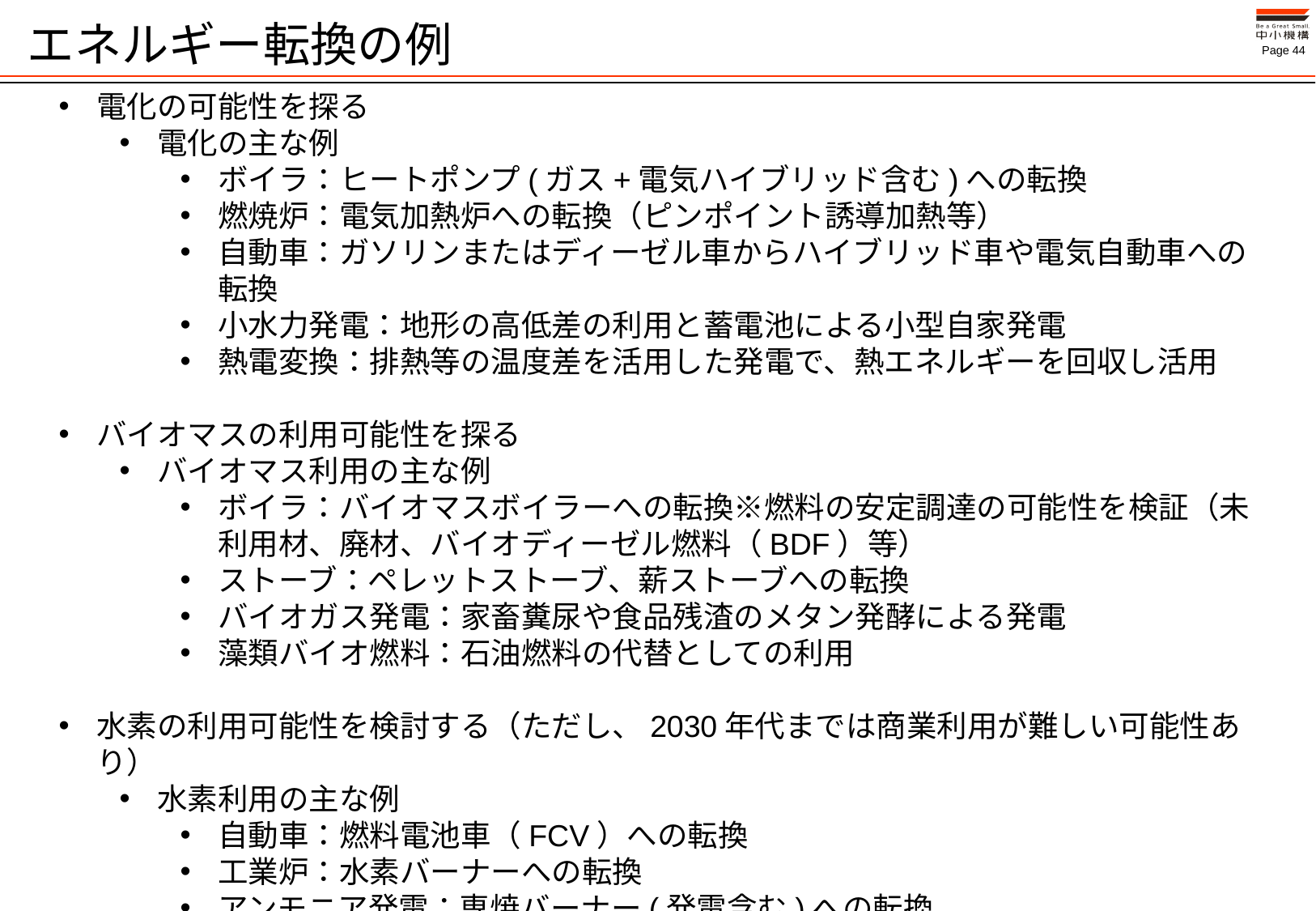

# エネルギー転換の例
電化の可能性を探る
電化の主な例
ボイラ：ヒートポンプ(ガス+電気ハイブリッド含む)への転換
燃焼炉：電気加熱炉への転換（ピンポイント誘導加熱等）
自動車：ガソリンまたはディーゼル車からハイブリッド車や電気自動車への転換
小水力発電：地形の高低差の利用と蓄電池による小型自家発電
熱電変換：排熱等の温度差を活用した発電で、熱エネルギーを回収し活用

バイオマスの利用可能性を探る
バイオマス利用の主な例
ボイラ：バイオマスボイラーへの転換※燃料の安定調達の可能性を検証（未利用材、廃材、バイオディーゼル燃料（BDF）等）
ストーブ：ペレットストーブ、薪ストーブへの転換
バイオガス発電：家畜糞尿や食品残渣のメタン発酵による発電
藻類バイオ燃料：石油燃料の代替としての利用

水素の利用可能性を検討する（ただし、2030年代までは商業利用が難しい可能性あり）
水素利用の主な例
自動車：燃料電池車（FCV）への転換
工業炉：水素バーナーへの転換
アンモニア発電：専焼バーナー(発電含む)への転換